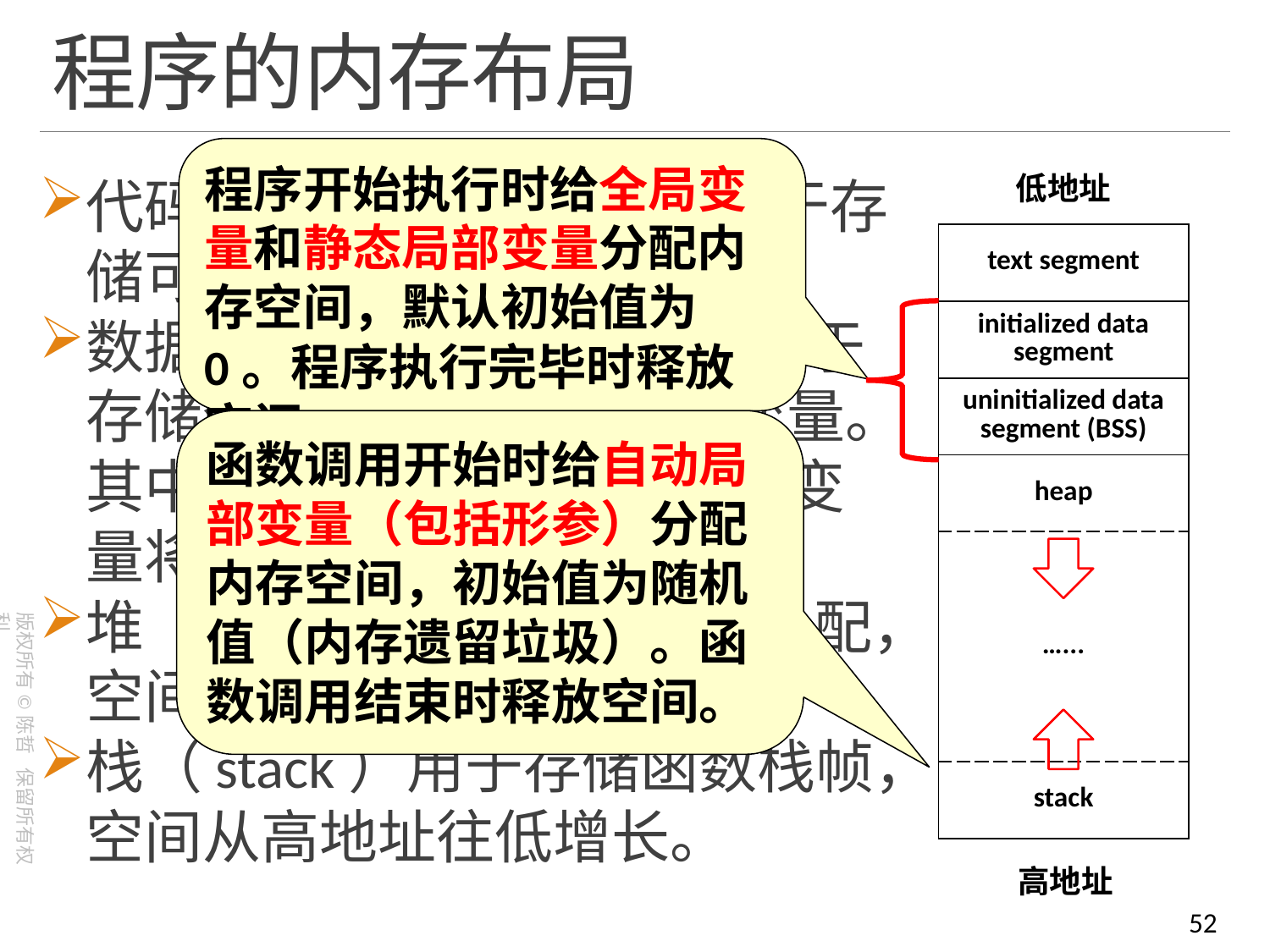

# 程序的内存布局
程序开始执行时给全局变量和静态局部变量分配内存空间，默认初始值为0。程序执行完毕时释放空间。
低地址
代码段（text segment）用于存储可执行指令。
数据段（data segments）用于存储全局变量和静态局部变量。其中，未初始化数据段中的变量将被初始化为0。
堆（heap）用于动态内存分配，空间从低地址往高增长。
栈（stack）用于存储函数栈帧，空间从高地址往低增长。

| text segment |
| --- |
| initialized data segment |
| uninitialized data segment (BSS) |
| heap |
| …... |
| stack |

函数调用开始时给自动局部变量（包括形参）分配内存空间，初始值为随机值（内存遗留垃圾）。函数调用结束时释放空间。

高地址
52